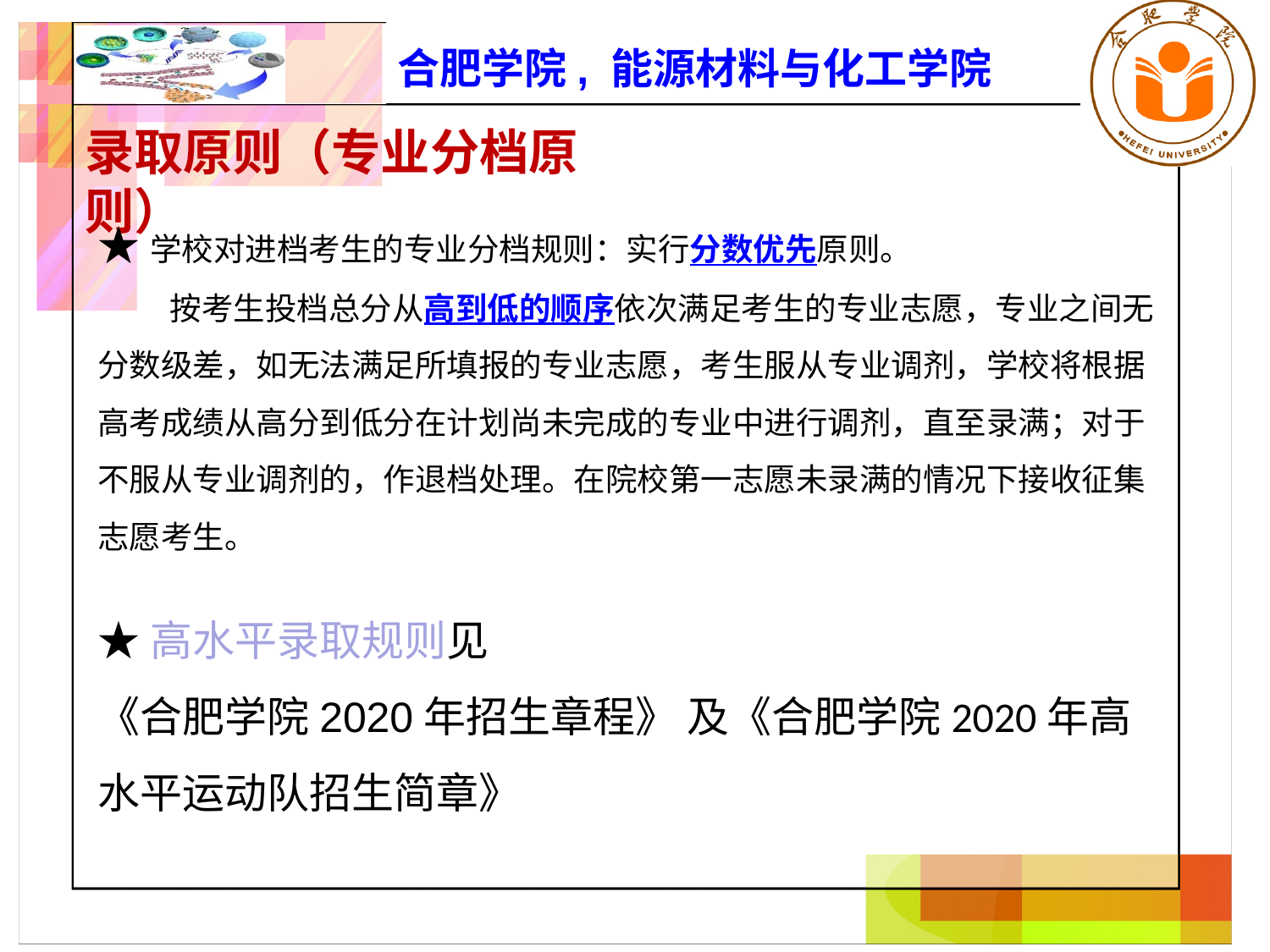

录取原则（专业分档原则）
★学校对进档考生的专业分档规则：实行分数优先原则。
         按考生投档总分从高到低的顺序依次满足考生的专业志愿，专业之间无分数级差，如无法满足所填报的专业志愿，考生服从专业调剂，学校将根据高考成绩从高分到低分在计划尚未完成的专业中进行调剂，直至录满；对于不服从专业调剂的，作退档处理。在院校第一志愿未录满的情况下接收征集志愿考生。
★高水平录取规则见
《合肥学院2020年招生章程》 及《合肥学院2020年高水平运动队招生简章》